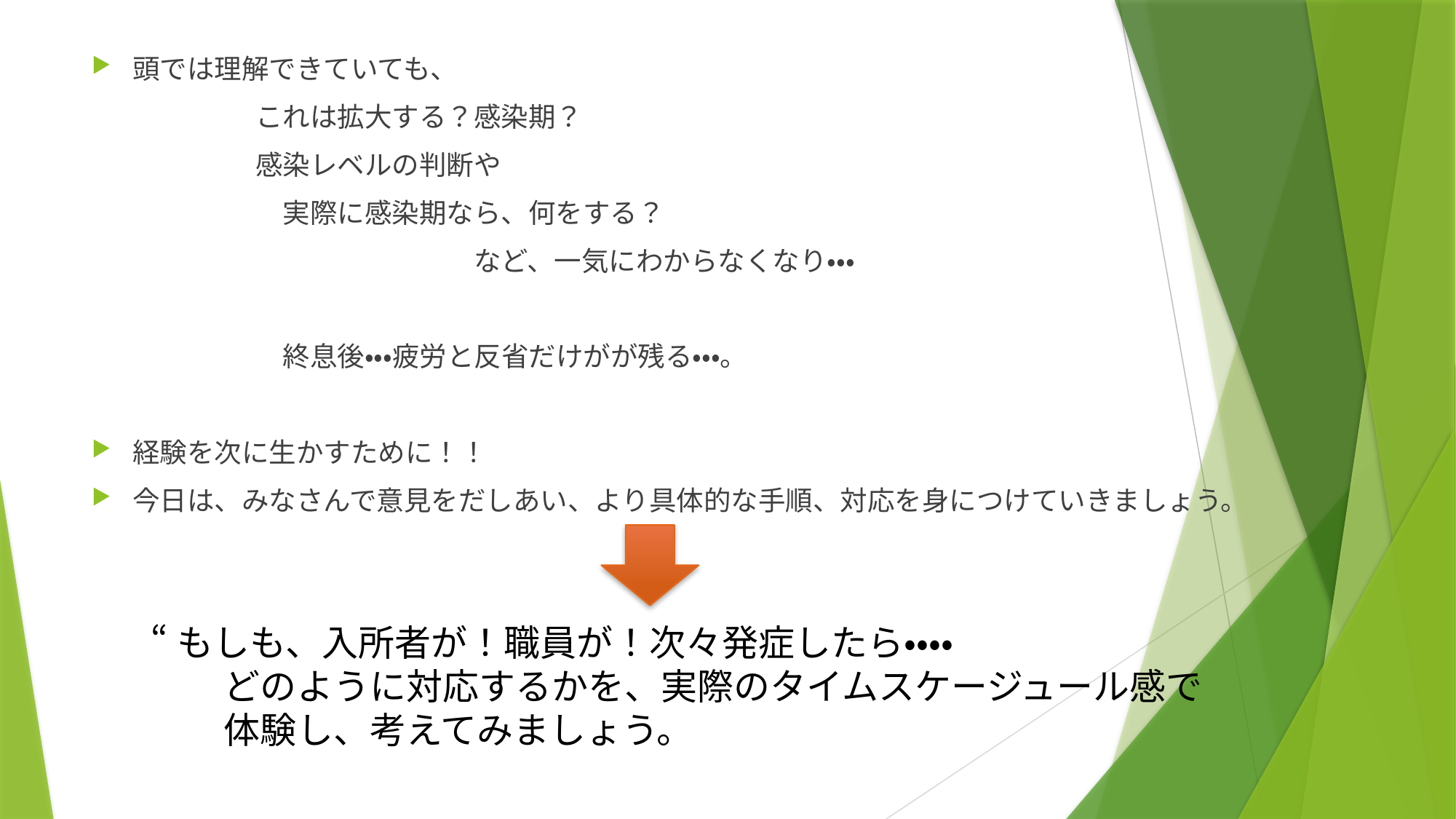

頭では理解できていても、
　　　　　　これは拡大する？感染期？
　　　　　　感染レベルの判断や
　　　　　　　実際に感染期なら、何をする？
　　　　　　　　　　　　　　など、一気にわからなくなり・・・

　　　　　　　終息後・・・疲労と反省だけがが残る・・・。

経験を次に生かすために！！
今日は、みなさんで意見をだしあい、より具体的な手順、対応を身につけていきましょう。

“もしも、入所者が！職員が！次々発症したら・・・・
　　どのように対応するかを、実際のタイムスケージュール感で
　　体験し、考えてみましょう。